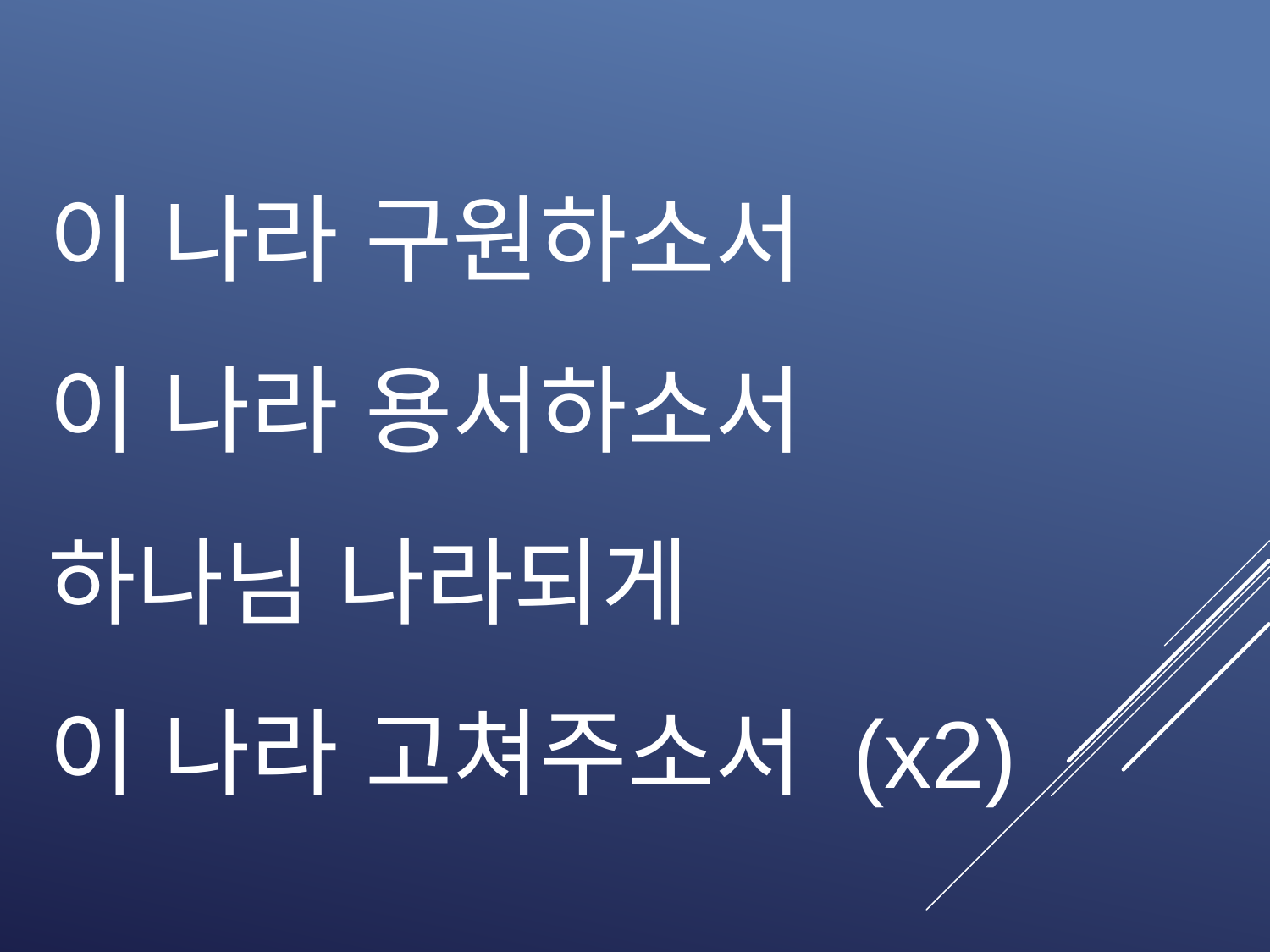

이 나라 구원하소서
이 나라 용서하소서
하나님 나라되게
이 나라 고쳐주소서 (x2)